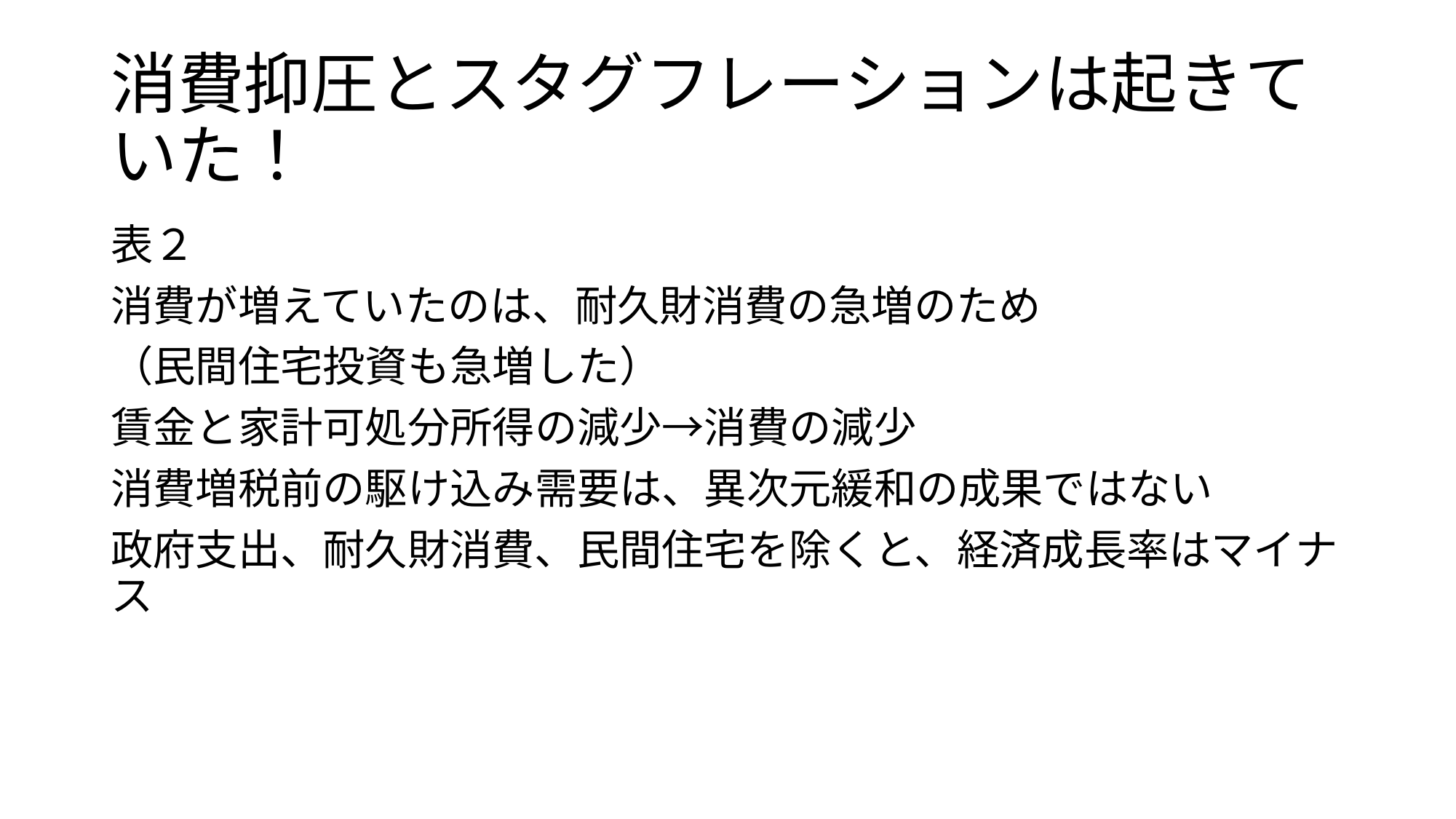

# 消費抑圧とスタグフレーションは起きていた！
表２
消費が増えていたのは、耐久財消費の急増のため
（民間住宅投資も急増した）
賃金と家計可処分所得の減少→消費の減少
消費増税前の駆け込み需要は、異次元緩和の成果ではない
政府支出、耐久財消費、民間住宅を除くと、経済成長率はマイナス